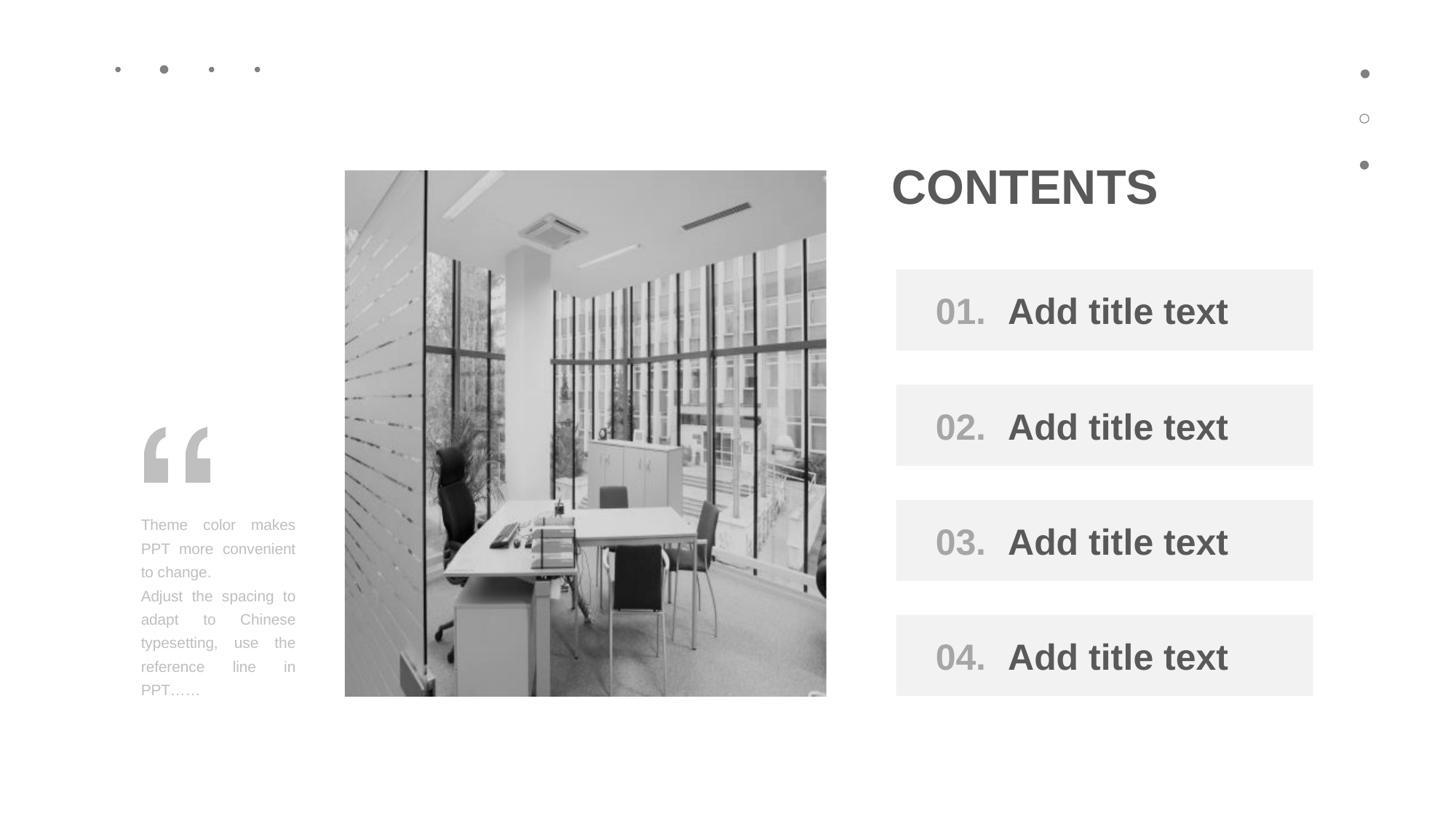

PPT下载 http://www.1ppt.com/xiazai/

CONTENTS

01.
Add title text

02.
Add title text

03.
Add title text
Theme color makes PPT more convenient to change.
Adjust the spacing to adapt to Chinese typesetting, use the reference line in PPT……

04.
Add title text